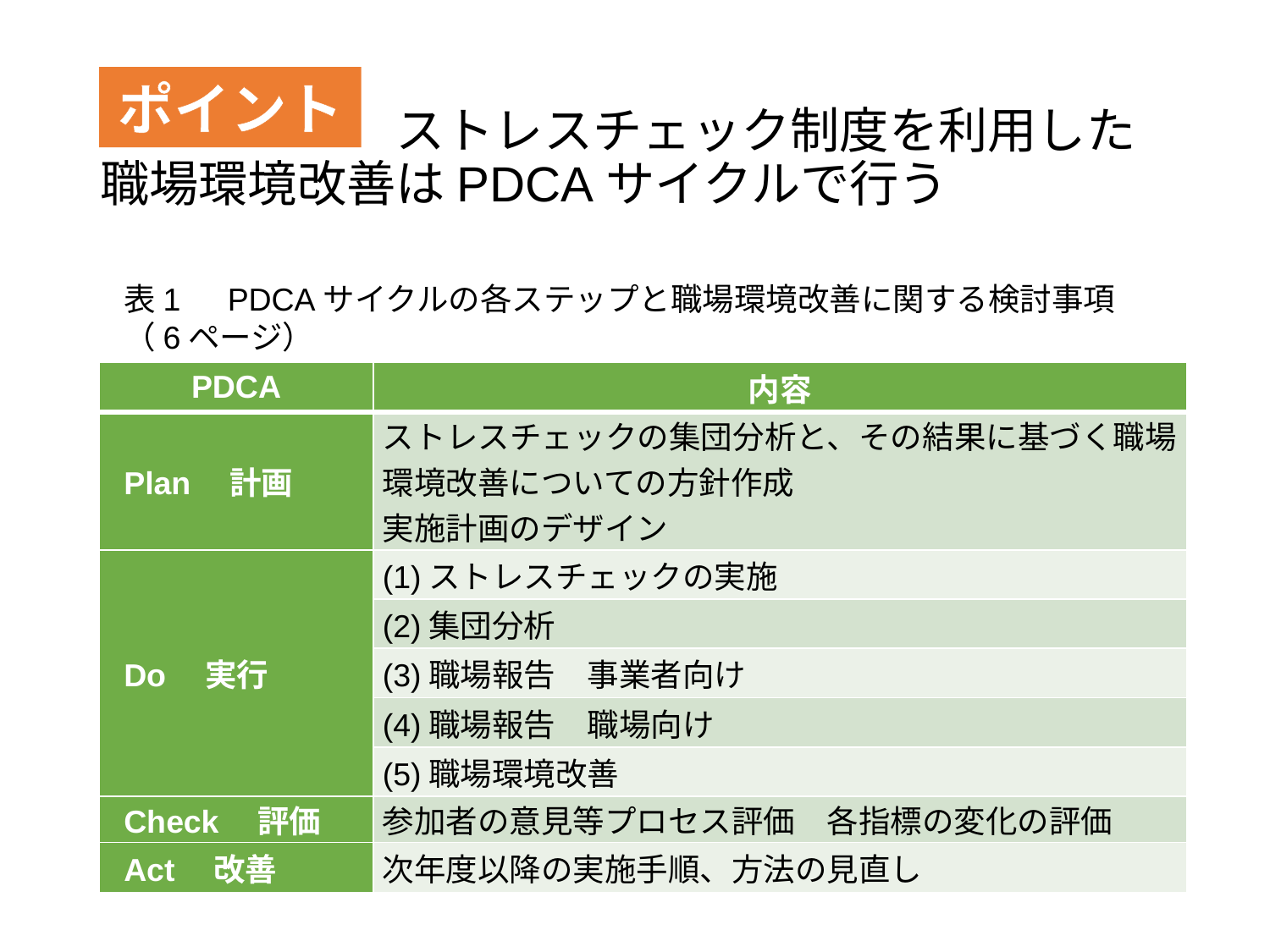

# ストレスチェック制度を利用した職場環境改善はPDCAサイクルで行う
ポイント
表1　PDCAサイクルの各ステップと職場環境改善に関する検討事項（6ページ）
| PDCA | 内容 |
| --- | --- |
| Plan　計画 | ストレスチェックの集団分析と、その結果に基づく職場環境改善についての方針作成　 実施計画のデザイン |
| Do　実行 | (1)ストレスチェックの実施 |
|  | (2)集団分析 |
|  | (3)職場報告　事業者向け |
|  | (4)職場報告　職場向け |
|  | (5)職場環境改善 |
| Check　評価 | 参加者の意見等プロセス評価　各指標の変化の評価 |
| Act　改善 | 次年度以降の実施手順、方法の見直し |